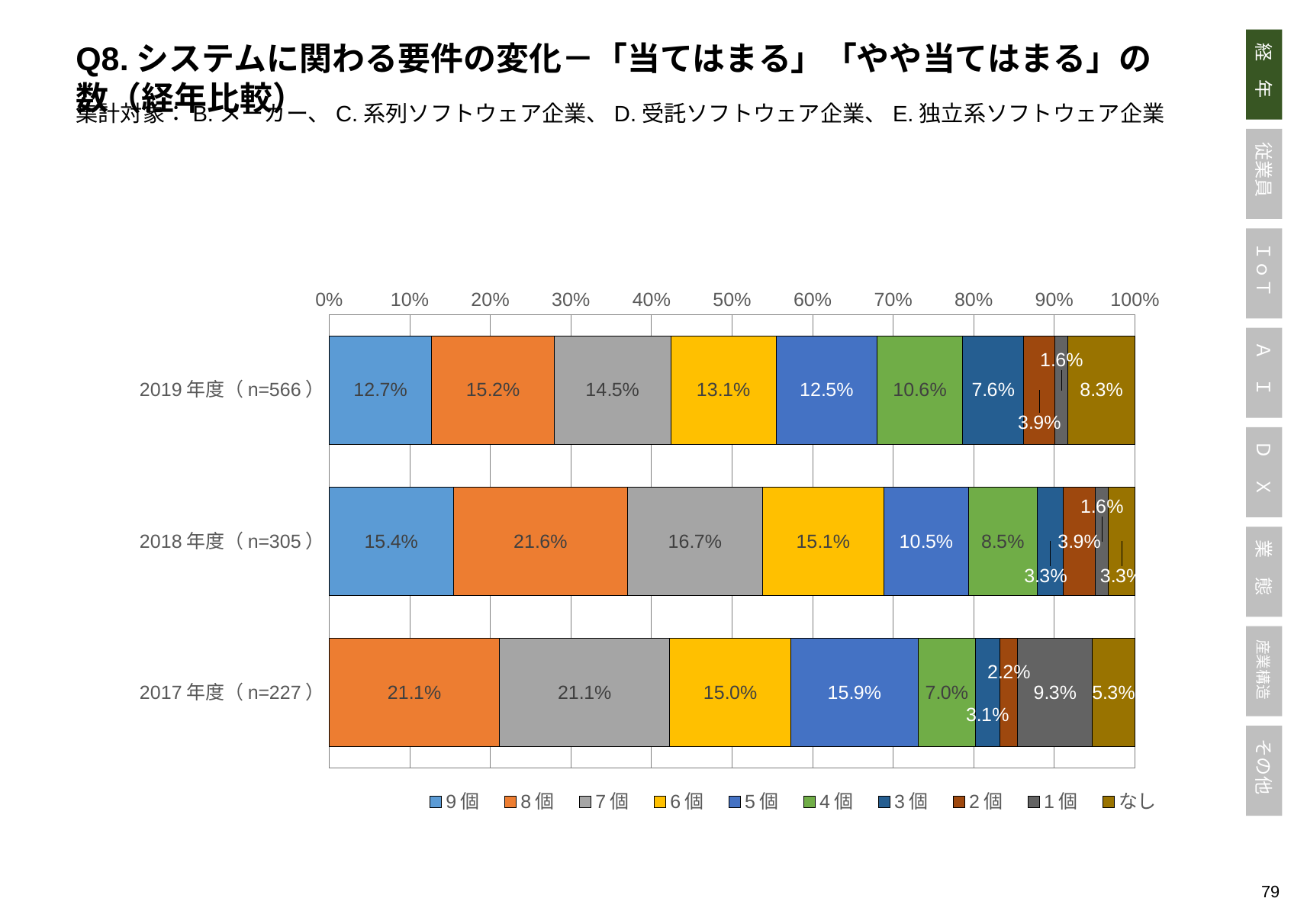

Q8.システムに関わる要件の変化－「当てはまる」「やや当てはまる」の数（経年比較）
集計対象：B.メーカー、C.系列ソフトウェア企業、D.受託ソフトウェア企業、E.独立系ソフトウェア企業

### Chart

| Category | 9個 | 8個 | 7個 | 6個 | 5個 | 4個 | 3個 | 2個 | 1個 | なし |
|---|---|---|---|---|---|---|---|---|---|---|
| 2019年度（n=566） | 0.127208480565371 | 0.1519434628975265 | 0.14487632508833923 | 0.13074204946996468 | 0.1254416961130742 | 0.10600706713780919 | 0.07597173144876325 | 0.038869257950530034 | 0.015901060070671377 | 0.08303886925795052 |
| 2018年度（n=305） | 0.1540983606557377 | 0.21639344262295082 | 0.16721311475409836 | 0.15081967213114755 | 0.10491803278688525 | 0.08524590163934426 | 0.03278688524590164 | 0.03934426229508197 | 0.01639344262295082 | 0.03278688524590164 |
| 2017年度（n=227） | 0.0 | 0.21145374449339208 | 0.21145374449339208 | 0.14977973568281938 | 0.15859030837004406 | 0.07048458149779736 | 0.030837004405286344 | 0.022026431718061675 | 0.09251101321585903 | 0.05286343612334802 |
79